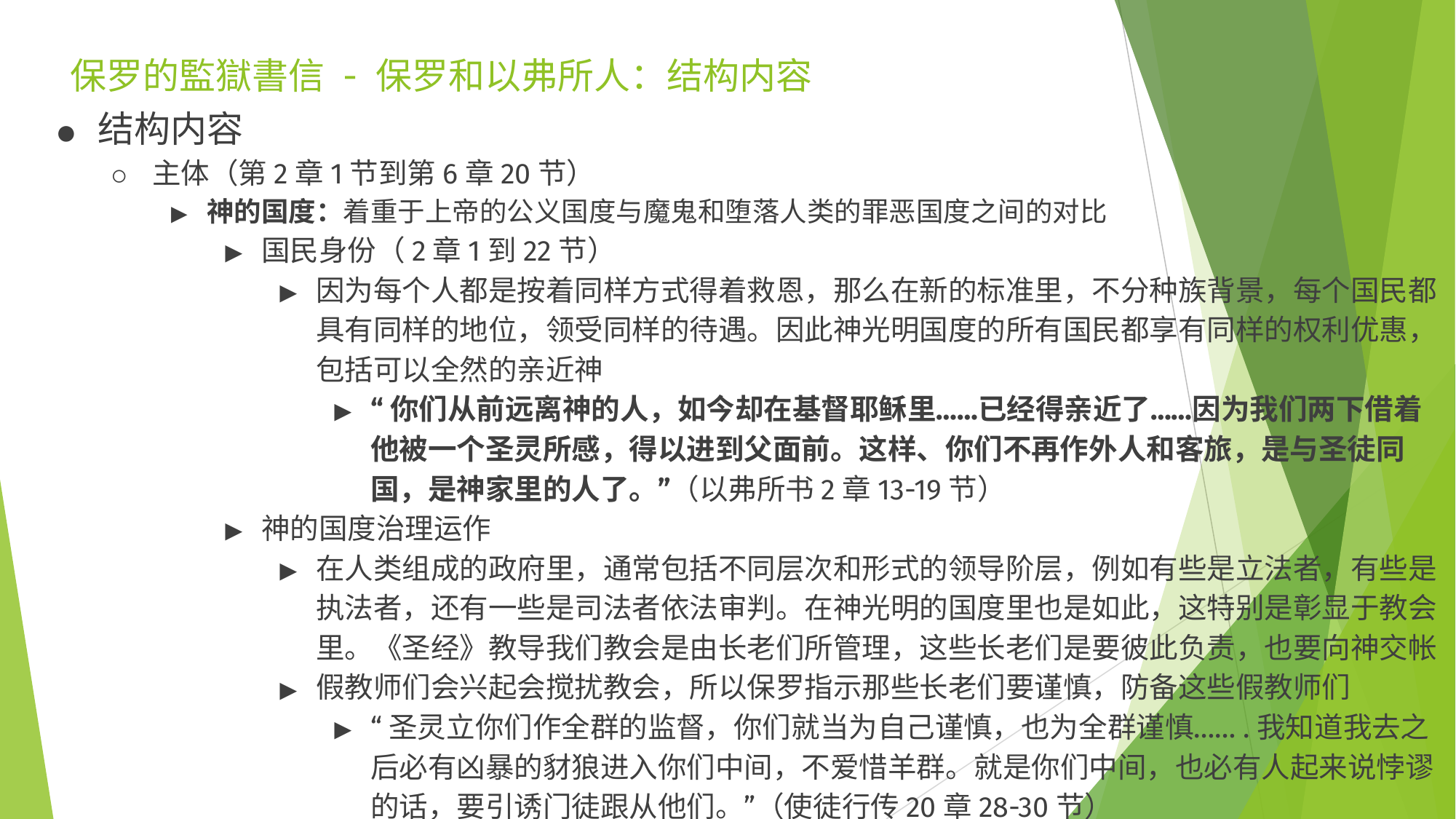

# 保罗的監獄書信 - 保罗和以弗所人：结构内容
结构内容
主体（第2章1节到第6章20节）
神的国度：着重于上帝的公义国度与魔鬼和堕落人类的罪恶国度之间的对比
国民身份（2章1到22节​​）
因为每个人都是按着同样方式得着救恩，那么在新的标准里，不分种族背景，每个国民都具有同样的地位，领受同样的待遇。因此神光明国度的所有国民都享有同样的权利优惠，包括可以全然的亲近神
“你们从前远离神的人，如今却在基督耶稣里……已经得亲近了……因为我们两下借着他被一个圣灵所感，得以进到父面前。这样、你们不再作外人和客旅，是与圣徒同国，是神家里的人了。”（以弗所书2章13-19节）
神的国度治理运作
在人类组成的政府里，通常包括不同层次和形式的领导阶层，例如有些是立法者，有些是执法者，还有一些是司法者依法审判。在神光明的国度里也是如此，这特别是彰显于教会里。《圣经》教导我们教会是由长老们所管理，这些长老们是要彼此负责，也要向神交帐
假教师们会兴起会搅扰教会，所以保罗指示那些长老们要谨慎，防备这些假教师们
“圣灵立你们作全群的监督，你们就当为自己谨慎，也为全群谨慎…….我知道我去之后必有凶暴的豺狼进入你们中间，不爱惜羊群。就是你们中间，也必有人起来说悖谬的话，要引诱门徒跟从他们。”（使徒行传20章28-30节）